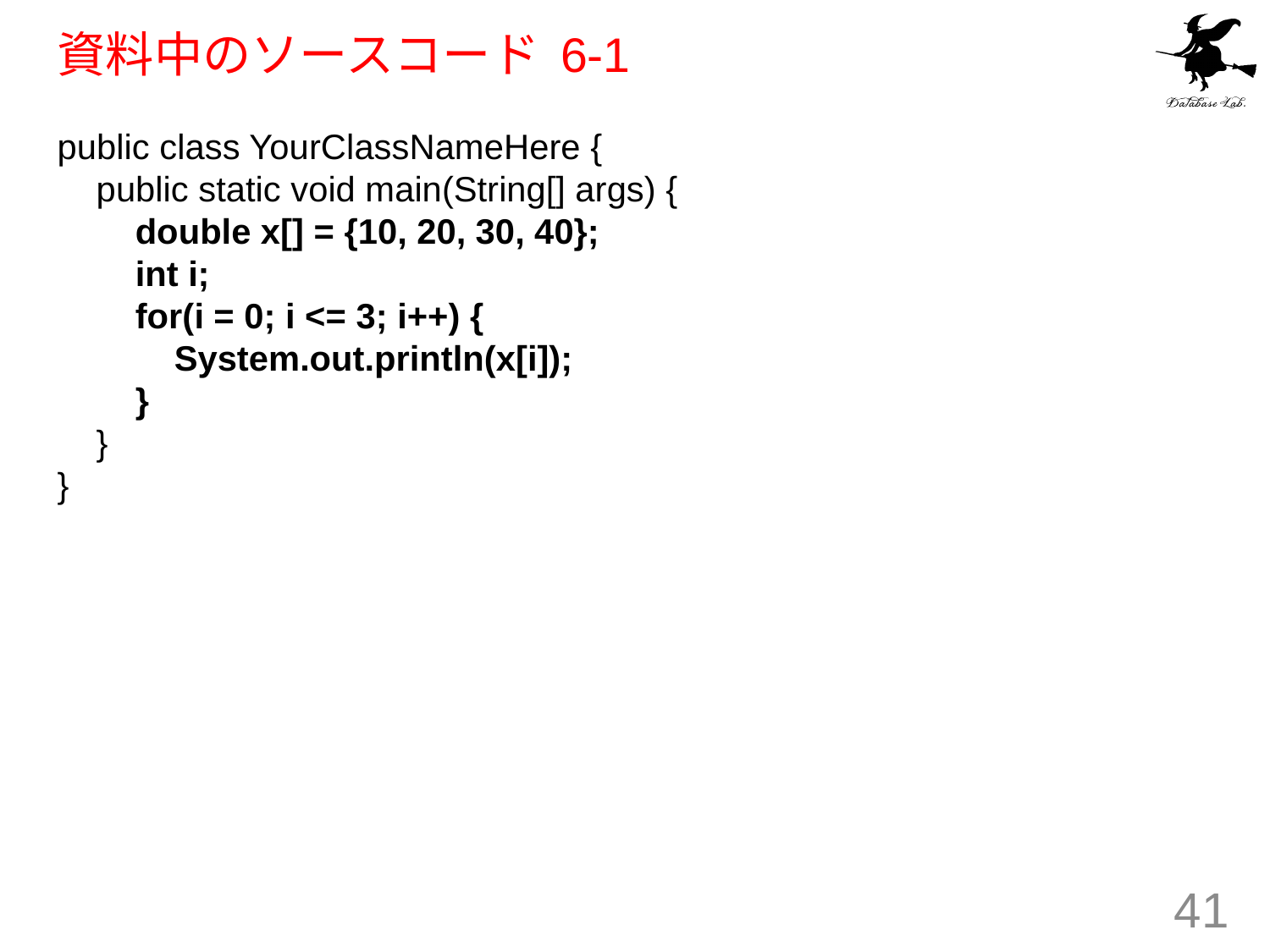

# 資料中のソースコード 6-1
public class YourClassNameHere {
    public static void main(String[] args) {
        double x[] = {10, 20, 30, 40};
        int i;
        for(i = 0; i <= 3; i++) {
            System.out.println(x[i]);
        }
    }
}
41